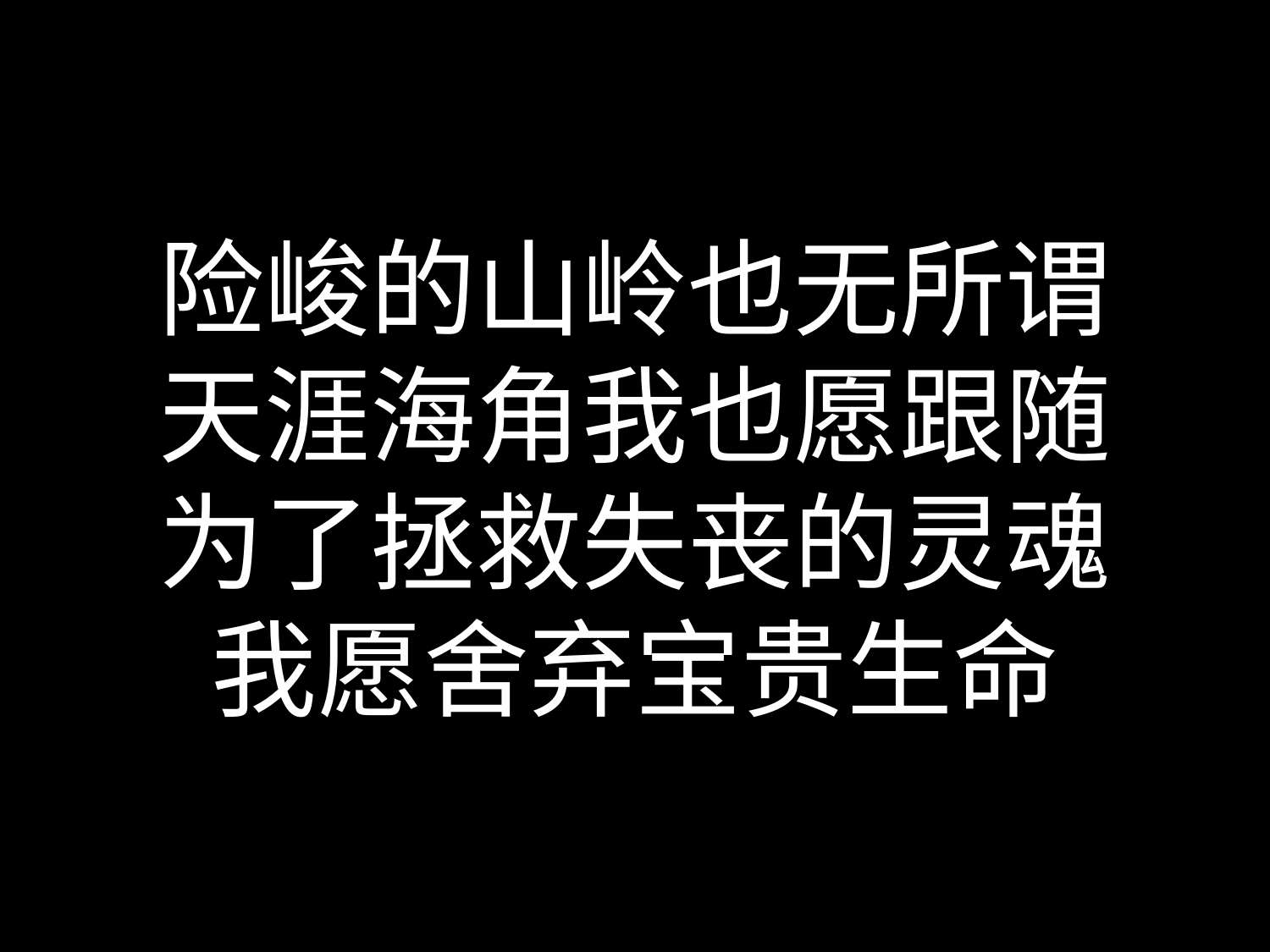

# 险峻的山岭也无所谓 天涯海角我也愿跟随 为了拯救失丧的灵魂 我愿舍弃宝贵生命